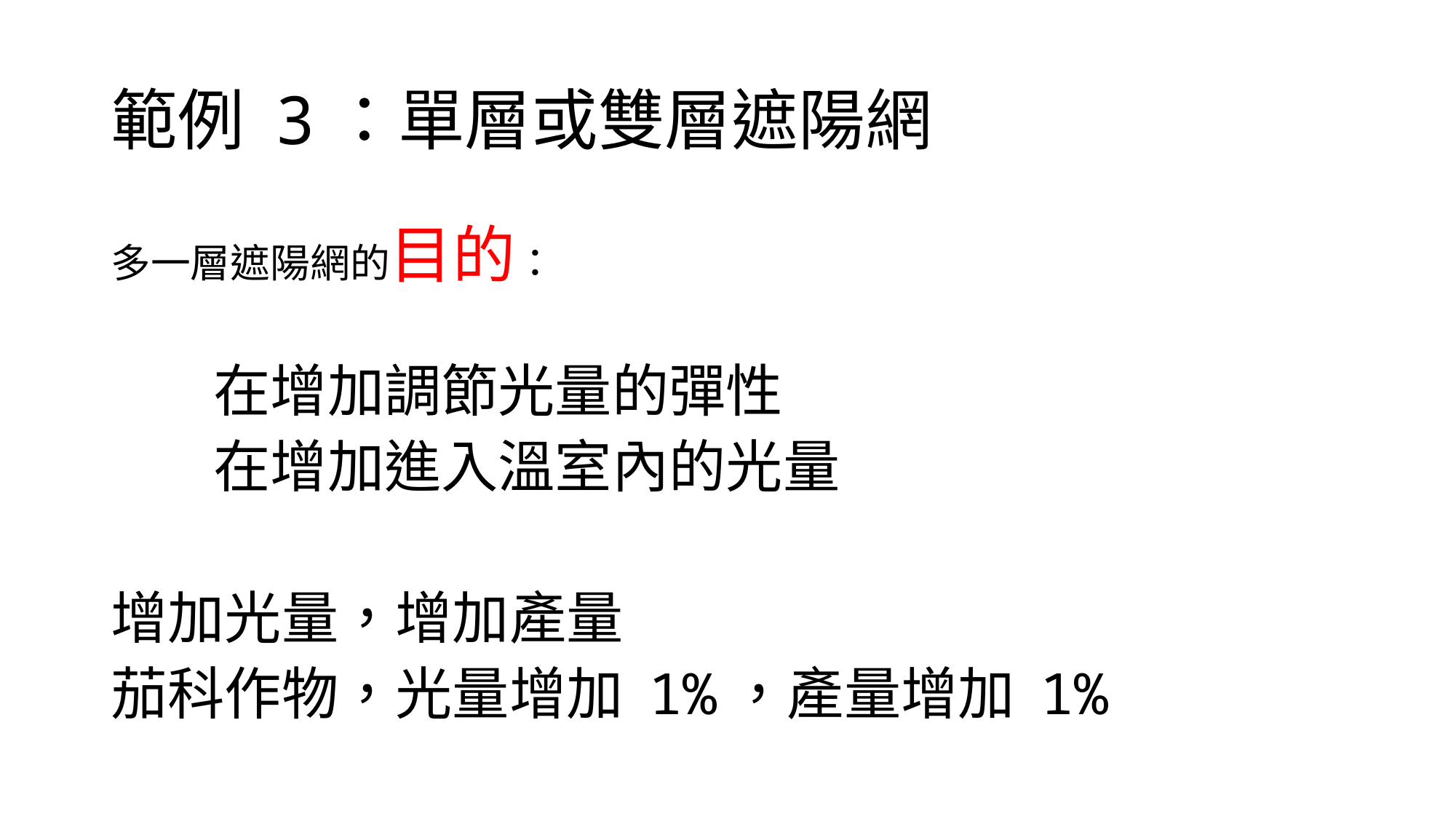

# 範例 3：單層或雙層遮陽網
多一層遮陽網的目的：

		在增加調節光量的彈性
		在增加進入溫室內的光量

增加光量，增加產量
茄科作物，光量增加 1%，產量增加 1%